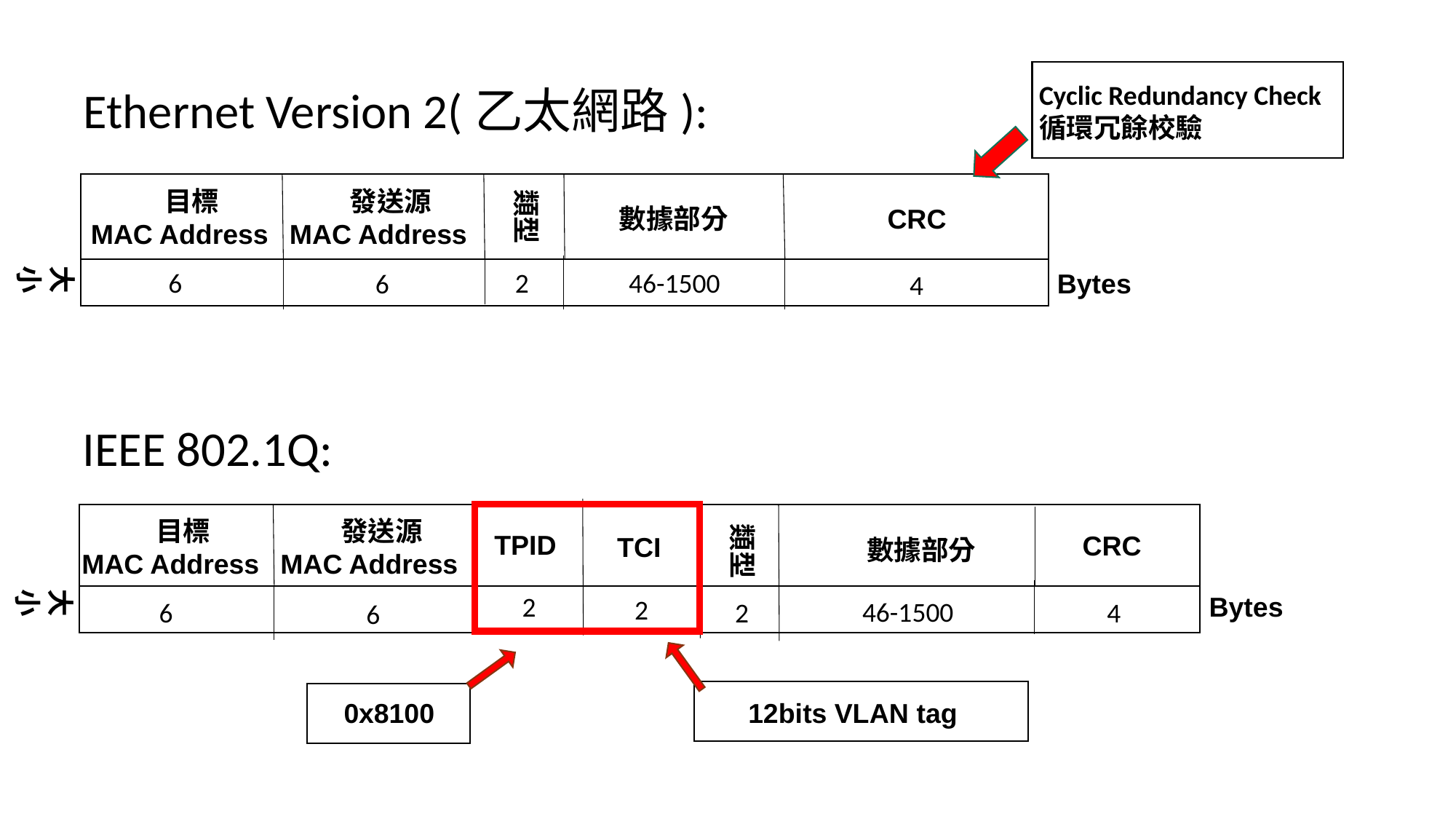

Cyclic Redundancy Check
循環冗餘校驗
Ethernet Version 2(乙太網路):

   發送源
MAC Address
類型
   目標
MAC Address
   數據部分
CRC
大小

6
2
46-1500
6
Bytes
4
IEEE 802.1Q:

   發送源
MAC Address
   目標
MAC Address
類型
TPID
CRC
TCI
   數據部分
大小
2
Bytes

2
46-1500
4
2
6
6

12bits VLAN tag

0x8100